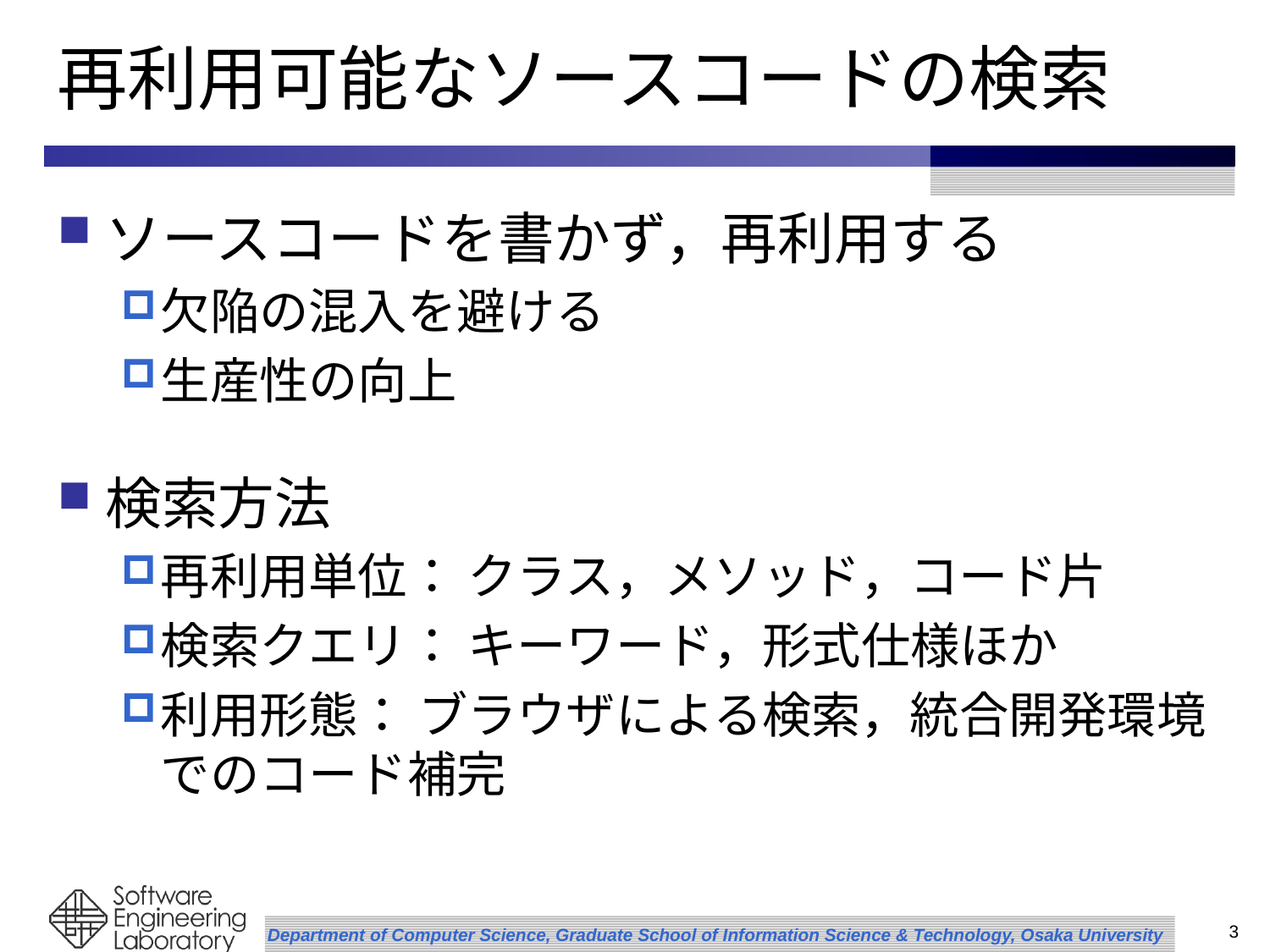

# 再利用可能なソースコードの検索
ソースコードを書かず，再利用する
欠陥の混入を避ける
生産性の向上

検索方法
再利用単位： クラス，メソッド，コード片
検索クエリ： キーワード，形式仕様ほか
利用形態： ブラウザによる検索，統合開発環境でのコード補完
3